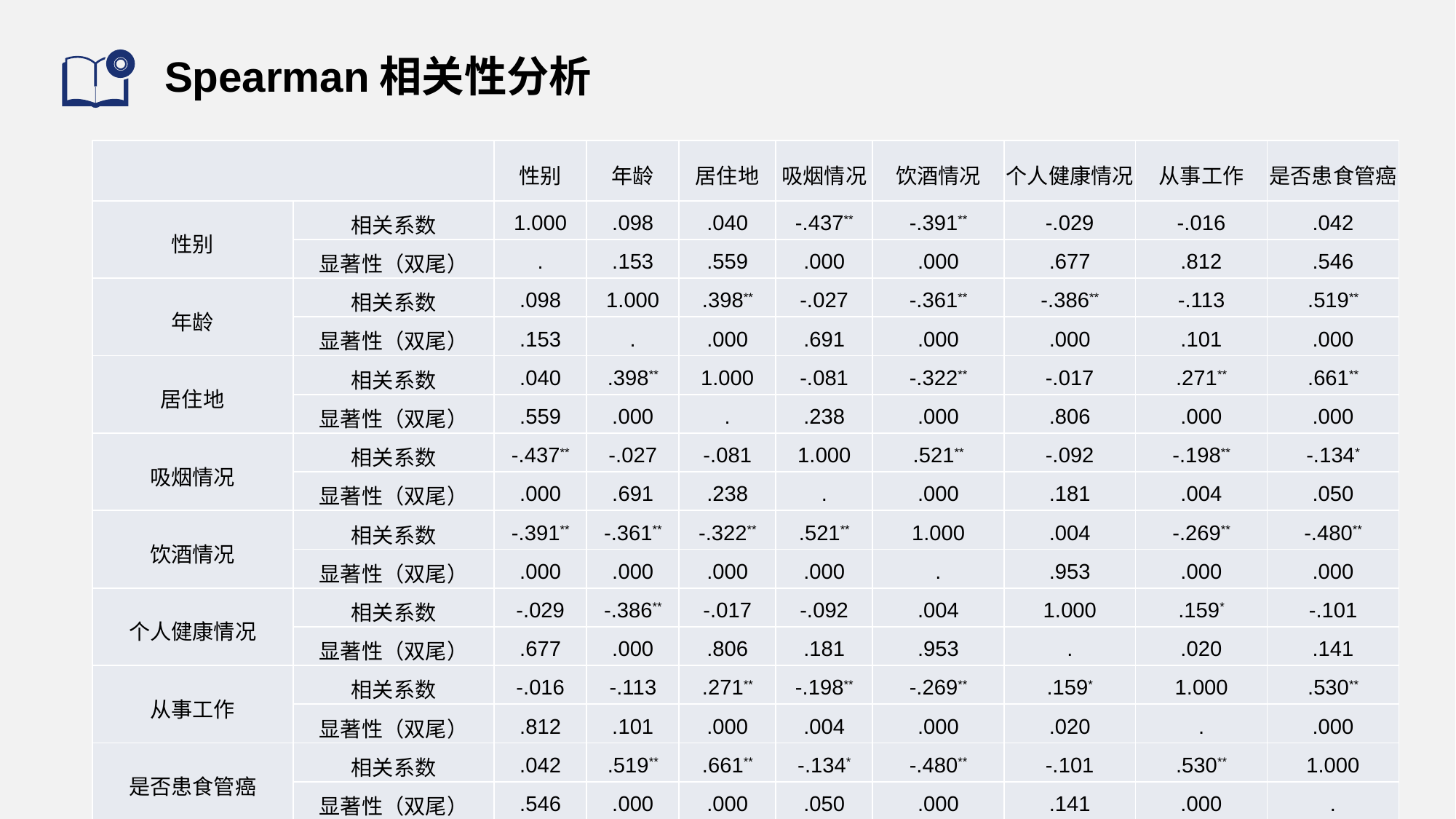

# Spearman相关性分析
|  |  | 性别 | 年龄 | 居住地 | 吸烟情况 | 饮酒情况 | 个人健康情况 | 从事工作 | 是否患食管癌 |
| --- | --- | --- | --- | --- | --- | --- | --- | --- | --- |
| 性别 | 相关系数 | 1.000 | .098 | .040 | -.437\*\* | -.391\*\* | -.029 | -.016 | .042 |
|  | 显著性（双尾） | . | .153 | .559 | .000 | .000 | .677 | .812 | .546 |
| 年龄 | 相关系数 | .098 | 1.000 | .398\*\* | -.027 | -.361\*\* | -.386\*\* | -.113 | .519\*\* |
|  | 显著性（双尾） | .153 | . | .000 | .691 | .000 | .000 | .101 | .000 |
| 居住地 | 相关系数 | .040 | .398\*\* | 1.000 | -.081 | -.322\*\* | -.017 | .271\*\* | .661\*\* |
|  | 显著性（双尾） | .559 | .000 | . | .238 | .000 | .806 | .000 | .000 |
| 吸烟情况 | 相关系数 | -.437\*\* | -.027 | -.081 | 1.000 | .521\*\* | -.092 | -.198\*\* | -.134\* |
|  | 显著性（双尾） | .000 | .691 | .238 | . | .000 | .181 | .004 | .050 |
| 饮酒情况 | 相关系数 | -.391\*\* | -.361\*\* | -.322\*\* | .521\*\* | 1.000 | .004 | -.269\*\* | -.480\*\* |
|  | 显著性（双尾） | .000 | .000 | .000 | .000 | . | .953 | .000 | .000 |
| 个人健康情况 | 相关系数 | -.029 | -.386\*\* | -.017 | -.092 | .004 | 1.000 | .159\* | -.101 |
|  | 显著性（双尾） | .677 | .000 | .806 | .181 | .953 | . | .020 | .141 |
| 从事工作 | 相关系数 | -.016 | -.113 | .271\*\* | -.198\*\* | -.269\*\* | .159\* | 1.000 | .530\*\* |
|  | 显著性（双尾） | .812 | .101 | .000 | .004 | .000 | .020 | . | .000 |
| 是否患食管癌 | 相关系数 | .042 | .519\*\* | .661\*\* | -.134\* | -.480\*\* | -.101 | .530\*\* | 1.000 |
|  | 显著性（双尾） | .546 | .000 | .000 | .050 | .000 | .141 | .000 | . |